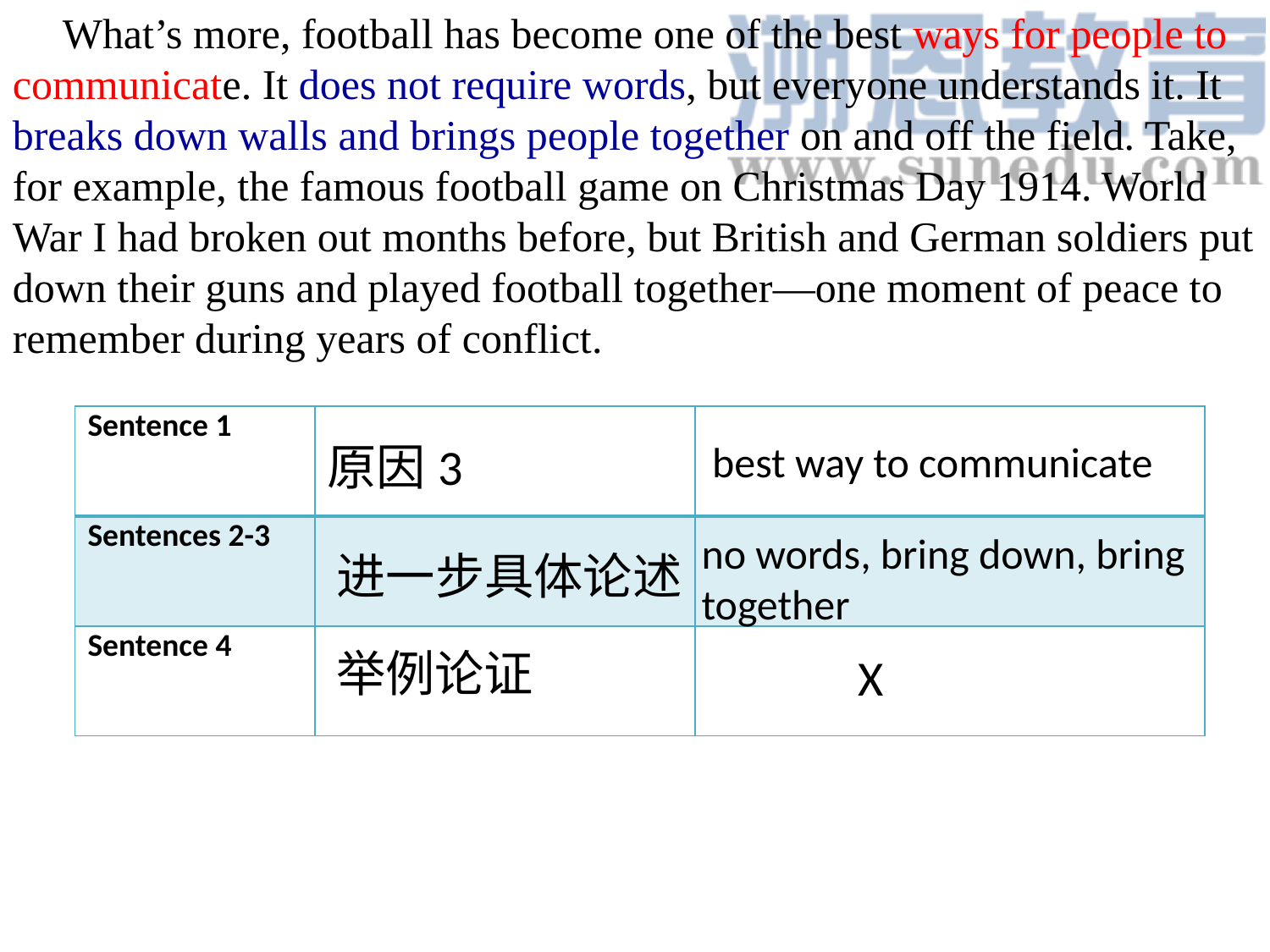

What’s more, football has become one of the best ways for people to communicate. It does not require words, but everyone understands it. It breaks down walls and brings people together on and off the field. Take, for example, the famous football game on Christmas Day 1914. World War I had broken out months before, but British and German soldiers put down their guns and played football together—one moment of peace to remember during years of conflict.
| Sentence 1 |  |  |
| --- | --- | --- |
| Sentences 2-3 |  |  |
| Sentence 4 |  |  |
原因3
best way to communicate
no words, bring down, bring together
进一步具体论述
举例论证
            X